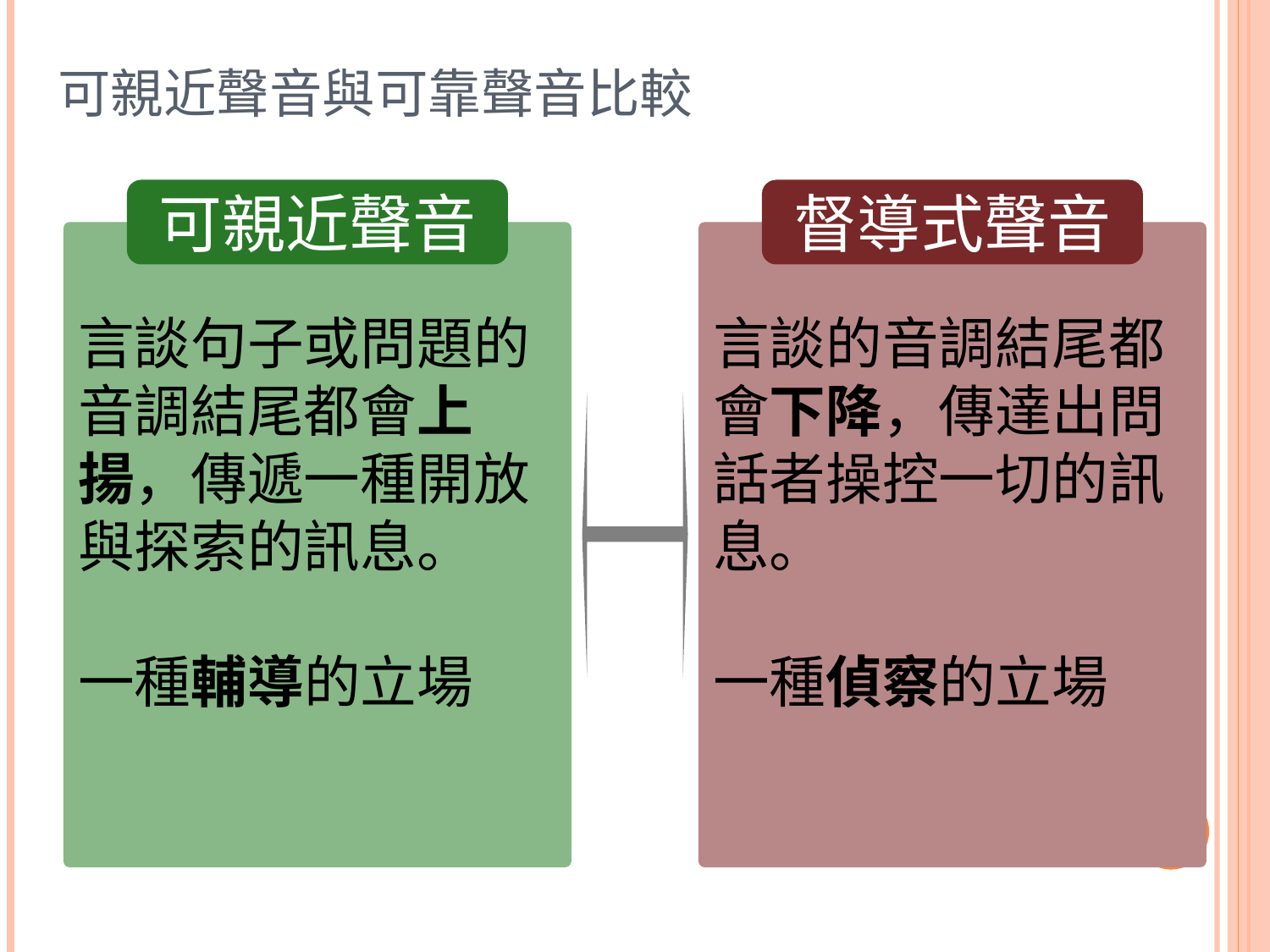

# 可親近聲音與可靠聲音比較
可親近聲音

言談句子或問題的音調結尾都會上揚，傳遞一種開放與探索的訊息。

一種輔導的立場

督導式聲音
言談的音調結尾都會下降，傳達出問話者操控一切的訊息。

一種偵察的立場